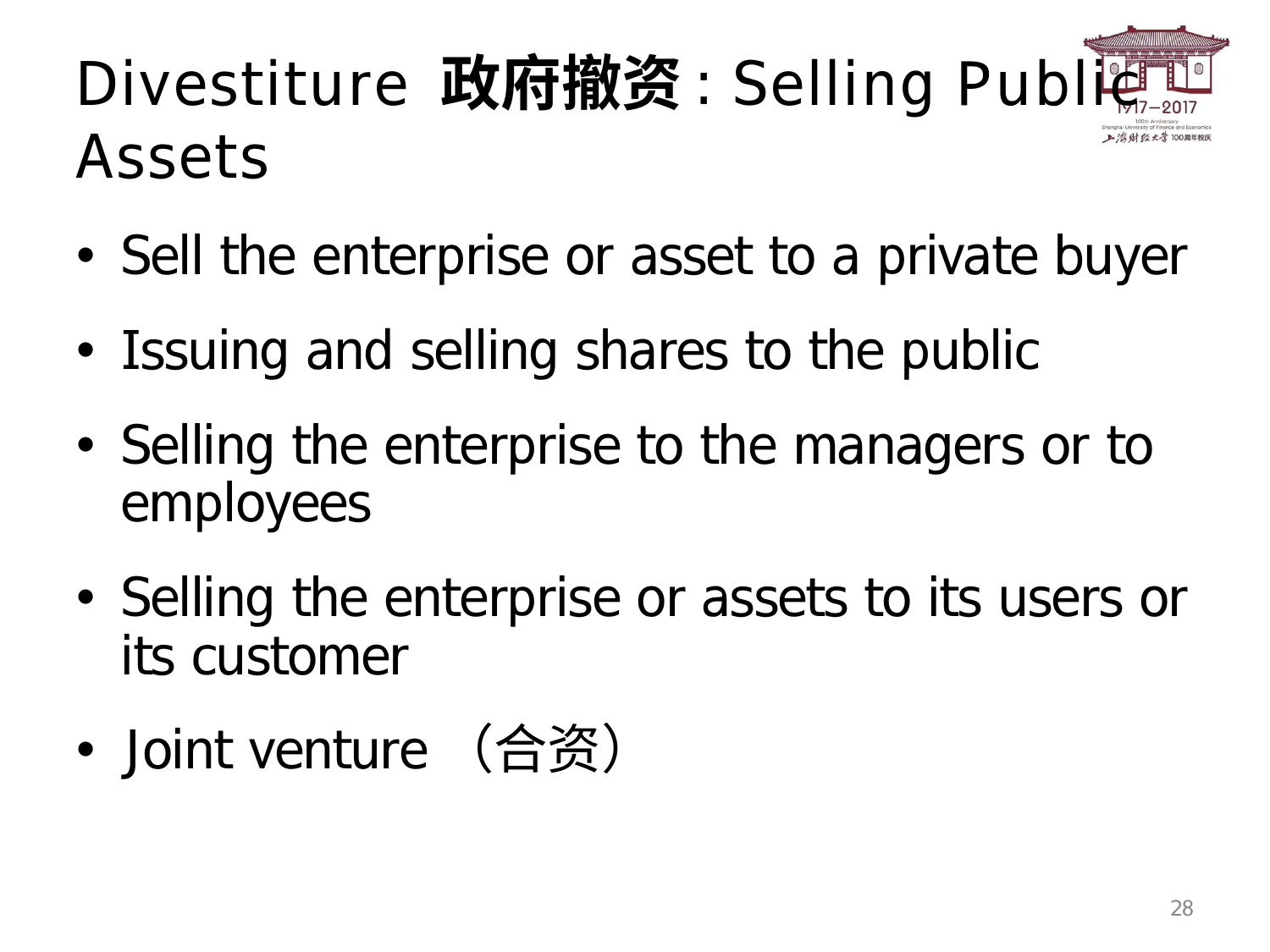

# Divestiture 政府撤资: Selling Public Assets
Sell the enterprise or asset to a private buyer
Issuing and selling shares to the public
Selling the enterprise to the managers or to employees
Selling the enterprise or assets to its users or its customer
Joint venture（合资）
28